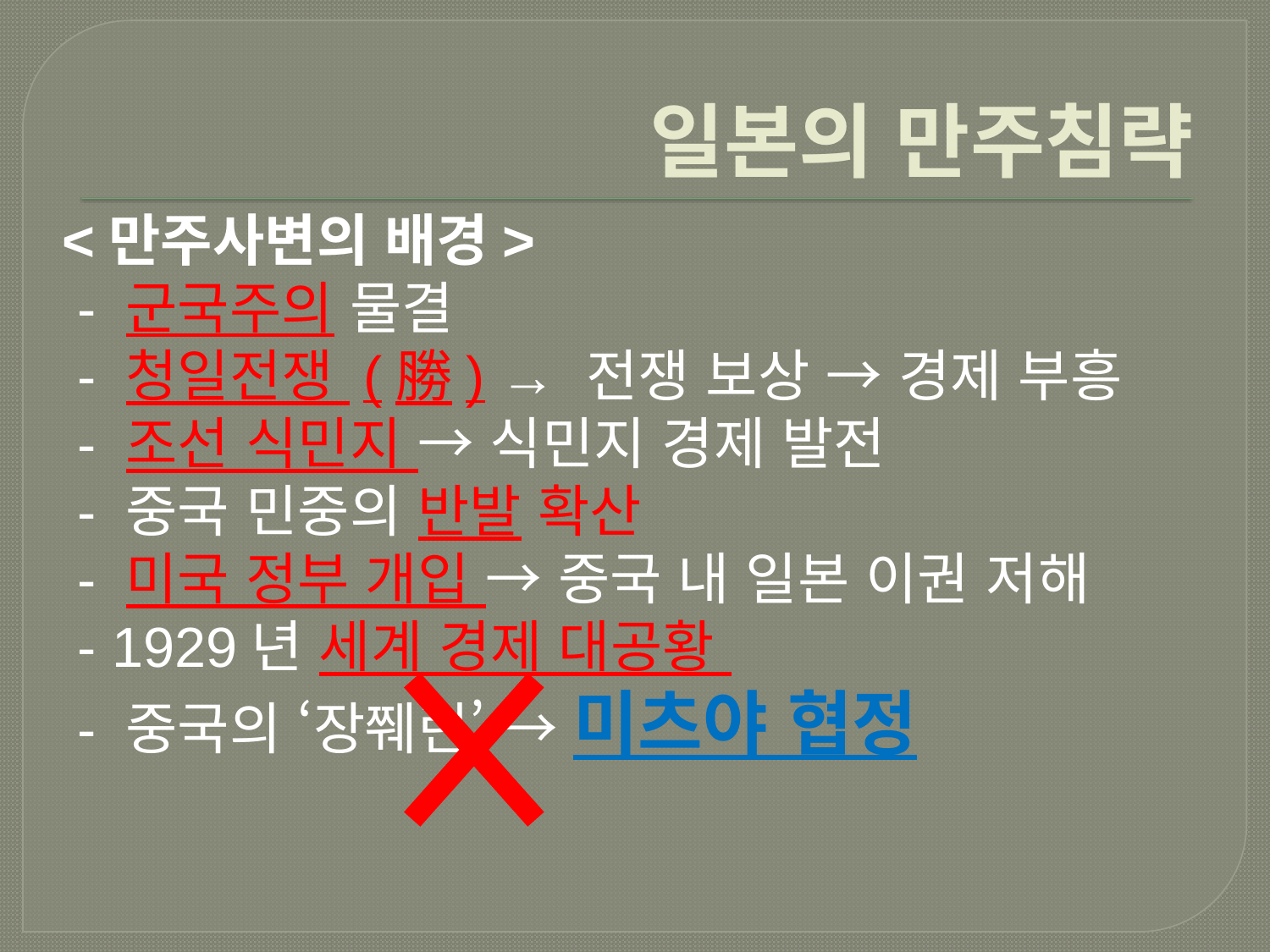

# 일본의 만주침략
<만주사변의 배경>
 - 군국주의 물결
 - 청일전쟁 (勝) → 전쟁 보상 → 경제 부흥
 - 조선 식민지 → 식민지 경제 발전
 - 중국 민중의 반발 확산
 - 미국 정부 개입 → 중국 내 일본 이권 저해
 - 1929년 세계 경제 대공황
 - 중국의 ‘장쮀린’ → 미츠야 협정